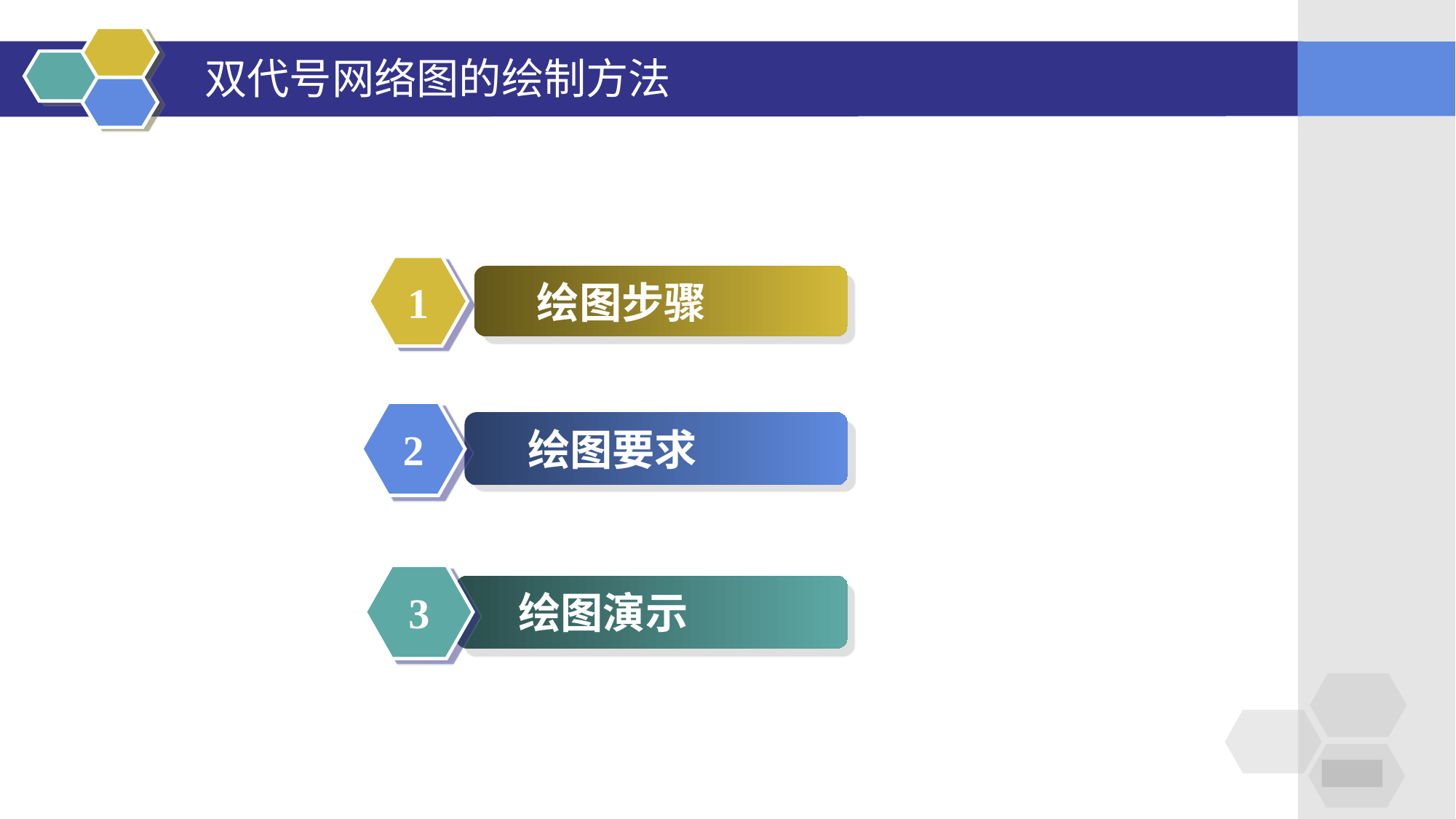

# 双代号网络图的绘制方法
1
    绘图步骤
2
    绘图要求
3
    绘图演示
2